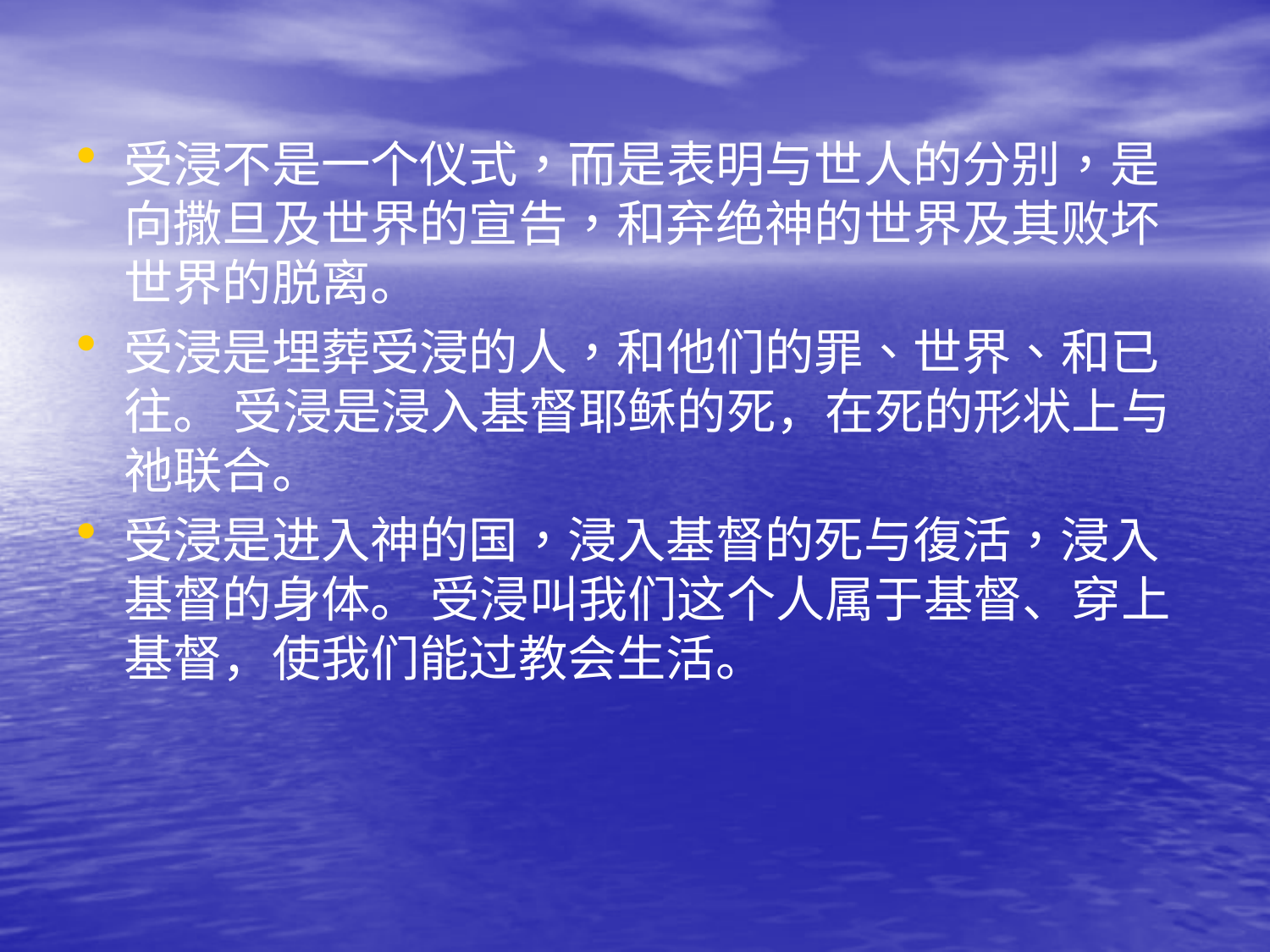

受浸不是一个仪式，而是表明与世人的分别，是向撒旦及世界的宣告，和弃绝神的世界及其败坏世界的脱离。
受浸是埋葬受浸的人，和他们的罪、世界、和已往。 受浸是浸入基督耶稣的死，在死的形状上与祂联合。
受浸是进入神的国，浸入基督的死与復活，浸入基督的身体。 受浸叫我们这个人属于基督、穿上基督，使我们能过教会生活。